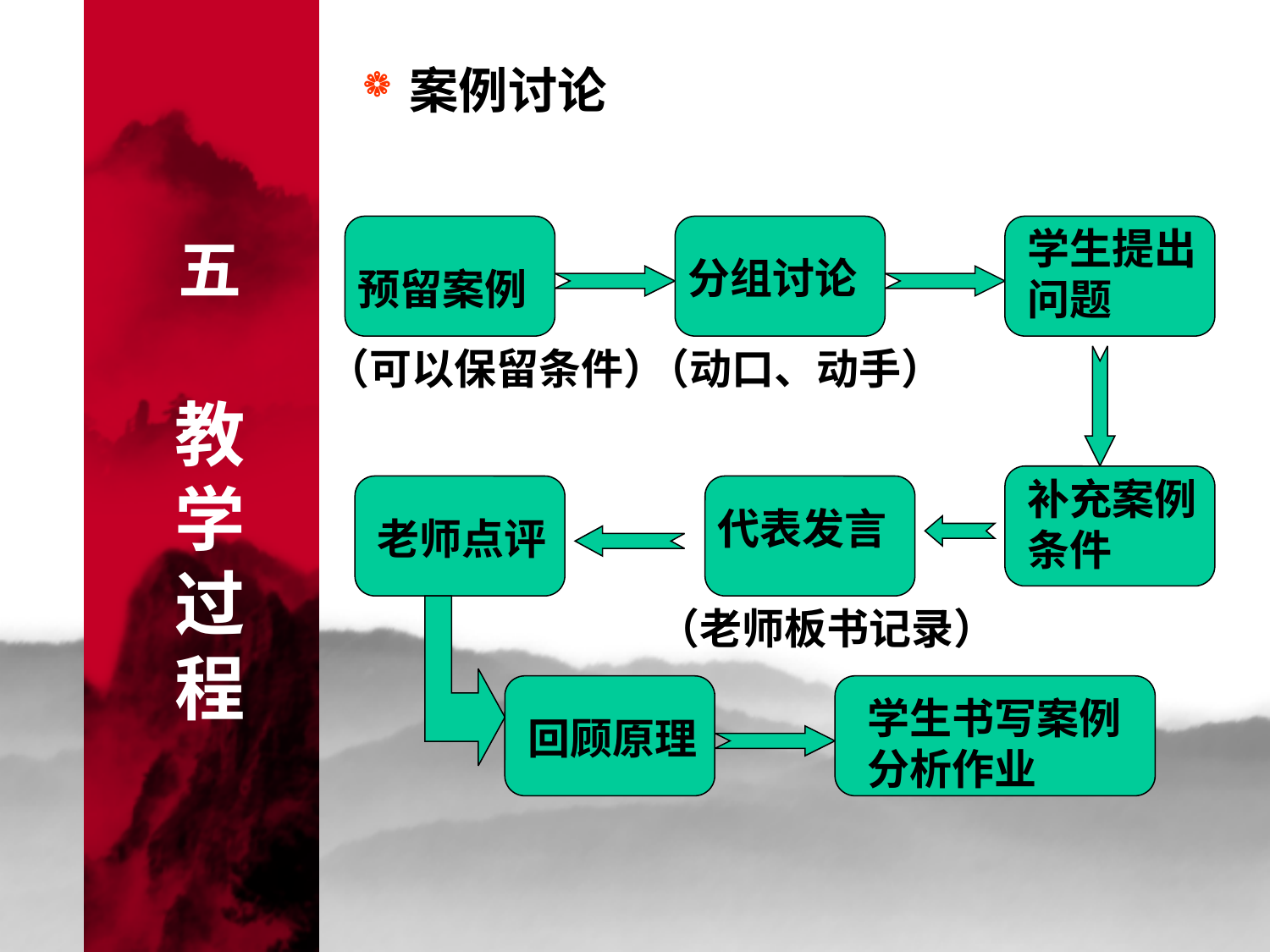

案例讨论
五
教
学
过
程

学生提出问题
分组讨论
预留案例

（可以保留条件）
（动口、动手）

补充案例条件

代表发言
老师点评

（老师板书记录）

学生书写案例分析作业
回顾原理